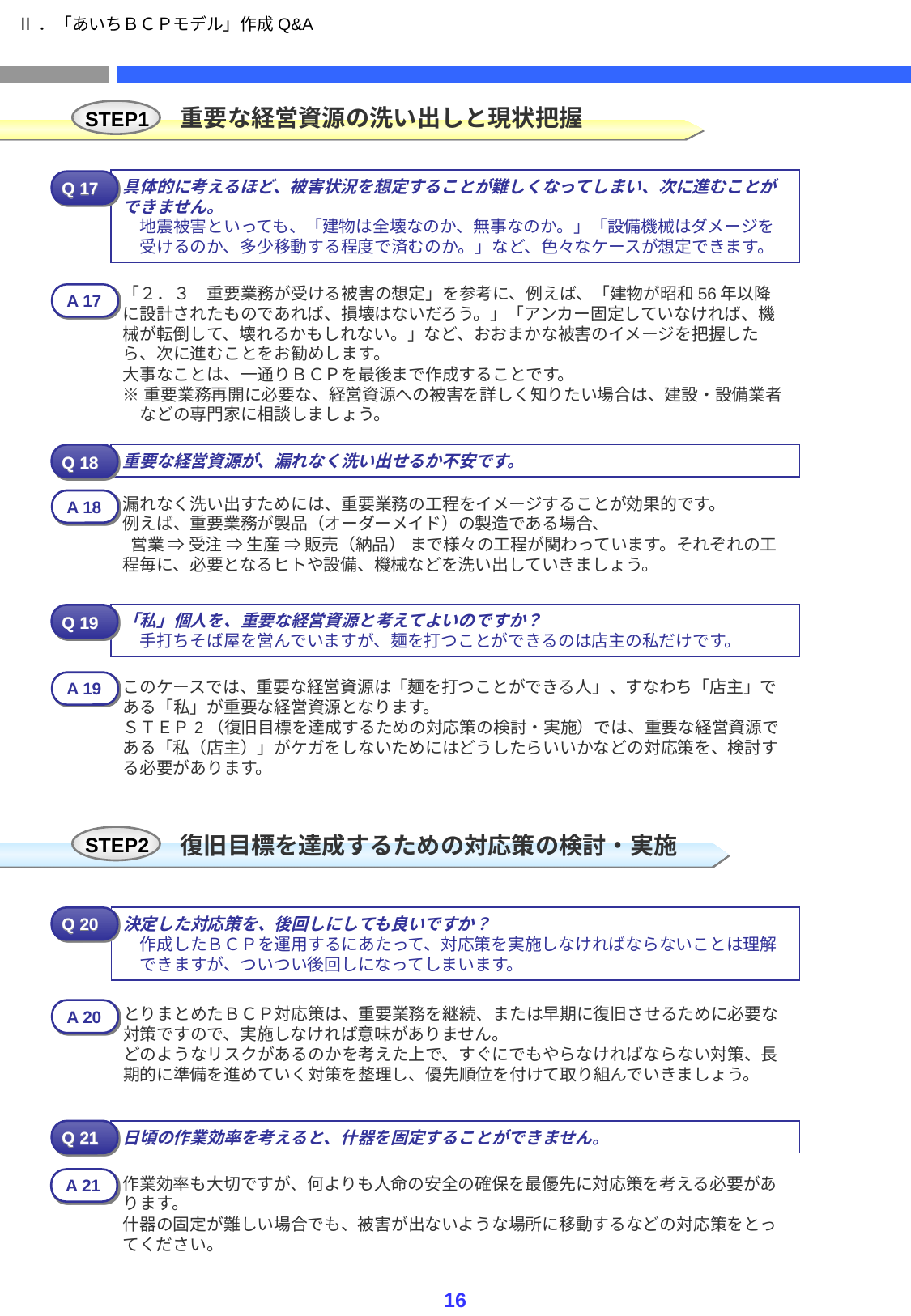

Ⅱ．「あいちＢＣＰモデル」作成Q&A
重要な経営資源の洗い出しと現状把握
STEP1

具体的に考えるほど、被害状況を想定することが難しくなってしまい、次に進むことができません。
　地震被害といっても、「建物は全壊なのか、無事なのか。」「設備機械はダメージを
　受けるのか、多少移動する程度で済むのか。」など、色々なケースが想定できます。

Q 17
「２．３　重要業務が受ける被害の想定」を参考に、例えば、「建物が昭和56年以降に設計されたものであれば、損壊はないだろう。」「アンカー固定していなければ、機械が転倒して、壊れるかもしれない。」など、おおまかな被害のイメージを把握したら、次に進むことをお勧めします。
大事なことは、一通りＢＣＰを最後まで作成することです。
※重要業務再開に必要な、経営資源への被害を詳しく知りたい場合は、建設・設備業者
　などの専門家に相談しましょう。
A 17

重要な経営資源が、漏れなく洗い出せるか不安です。
Q 18
漏れなく洗い出すためには、重要業務の工程をイメージすることが効果的です。
例えば、重要業務が製品（オーダーメイド）の製造である場合、
 営業 ⇒ 受注 ⇒ 生産 ⇒ 販売（納品） まで様々の工程が関わっています。それぞれの工程毎に、必要となるヒトや設備、機械などを洗い出していきましょう。
A 18

「私」個人を、重要な経営資源と考えてよいのですか？
　手打ちそば屋を営んでいますが、麺を打つことができるのは店主の私だけです。

Q 19
このケースでは、重要な経営資源は「麺を打つことができる人」、すなわち「店主」である「私」が重要な経営資源となります。
ＳＴＥＰ2（復旧目標を達成するための対応策の検討・実施）では、重要な経営資源である「私（店主）」がケガをしないためにはどうしたらいいかなどの対応策を、検討する必要があります。
A 19

復旧目標を達成するための対応策の検討・実施
STEP2

決定した対応策を、後回しにしても良いですか？
　作成したＢＣＰを運用するにあたって、対応策を実施しなければならないことは理解
　できますが、ついつい後回しになってしまいます。

Q 20
とりまとめたＢＣＰ対応策は、重要業務を継続、または早期に復旧させるために必要な対策ですので、実施しなければ意味がありません。
どのようなリスクがあるのかを考えた上で、すぐにでもやらなければならない対策、長期的に準備を進めていく対策を整理し、優先順位を付けて取り組んでいきましょう。
A 20

日頃の作業効率を考えると、什器を固定することができません。
Q 21
作業効率も大切ですが、何よりも人命の安全の確保を最優先に対応策を考える必要があります。
什器の固定が難しい場合でも、被害が出ないような場所に移動するなどの対応策をとってください。
A 21

16